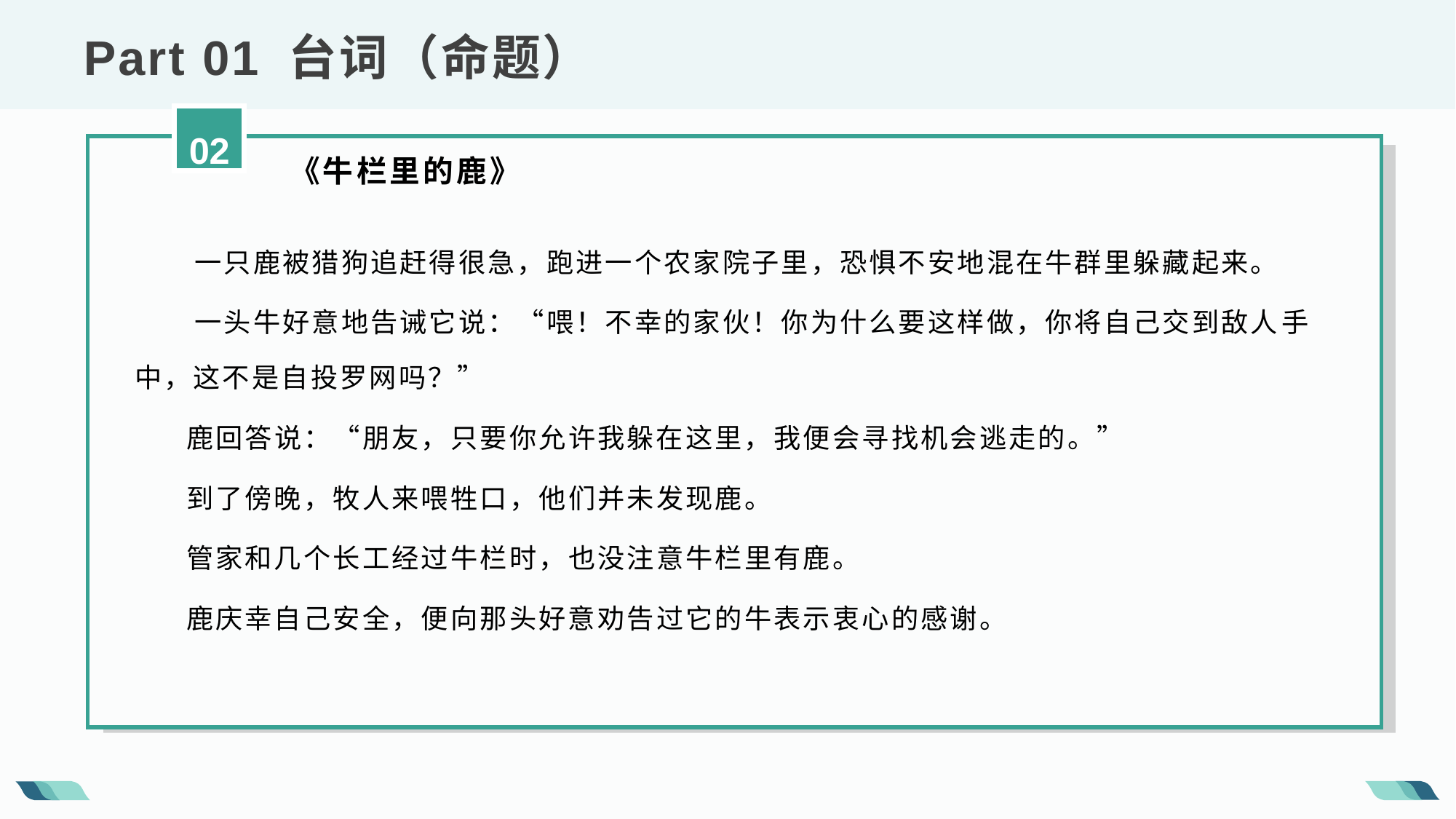

Part 01 台词（命题）

02
  《牛栏里的鹿》

       一只鹿被猎狗追赶得很急，跑进一个农家院子里，恐惧不安地混在牛群里躲藏起来。
       一头牛好意地告诫它说：“喂！不幸的家伙！你为什么要这样做，你将自己交到敌人手中，这不是自投罗网吗？”
      鹿回答说：“朋友，只要你允许我躲在这里，我便会寻找机会逃走的。”
      到了傍晚，牧人来喂牲口，他们并未发现鹿。
      管家和几个长工经过牛栏时，也没注意牛栏里有鹿。
      鹿庆幸自己安全，便向那头好意劝告过它的牛表示衷心的感谢。